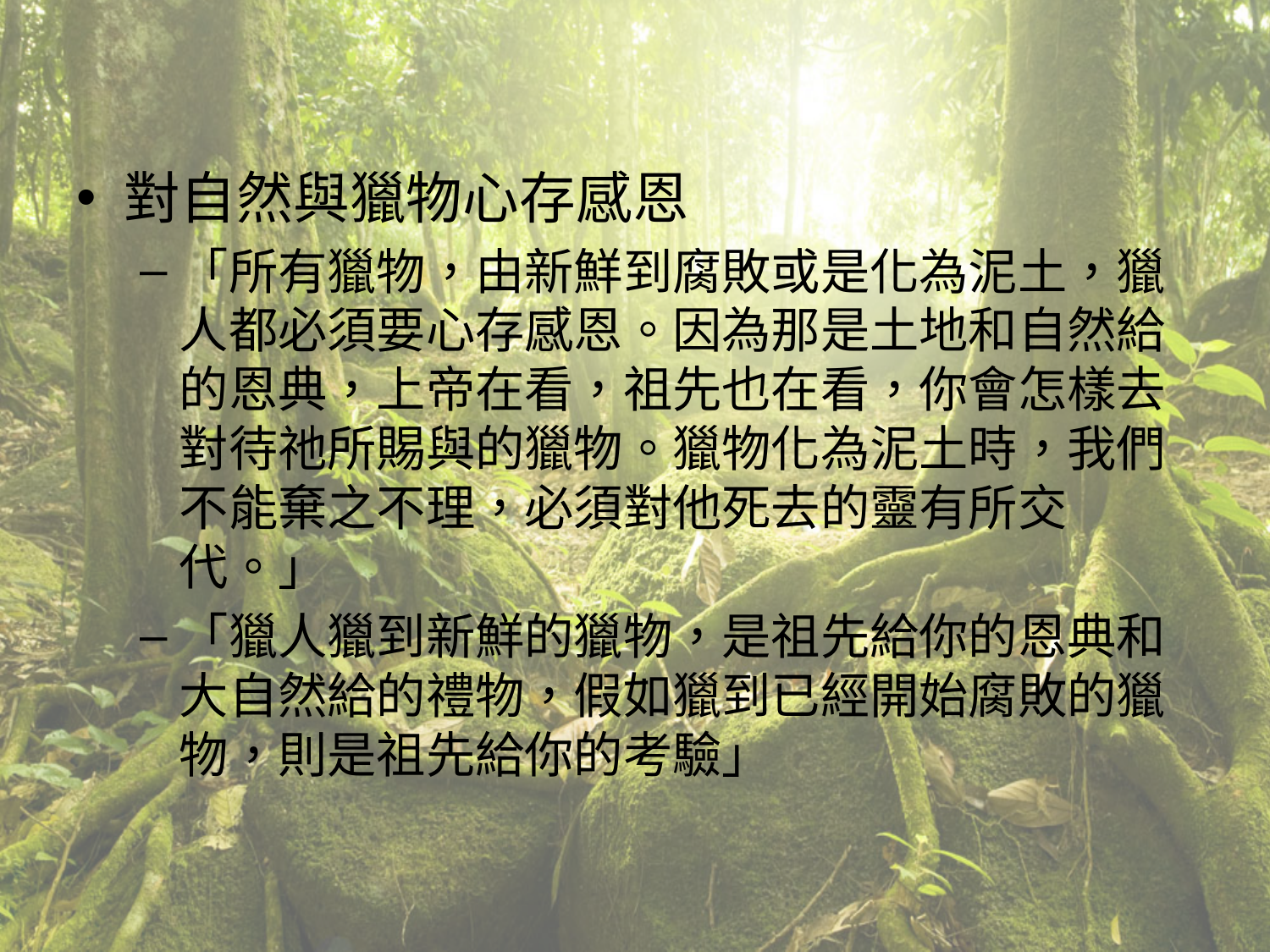

對自然與獵物心存感恩
「所有獵物，由新鮮到腐敗或是化為泥土，獵人都必須要心存感恩。因為那是土地和自然給的恩典，上帝在看，祖先也在看，你會怎樣去對待祂所賜與的獵物。獵物化為泥土時，我們不能棄之不理，必須對他死去的靈有所交代。」
「獵人獵到新鮮的獵物，是祖先給你的恩典和大自然給的禮物，假如獵到已經開始腐敗的獵物，則是祖先給你的考驗」